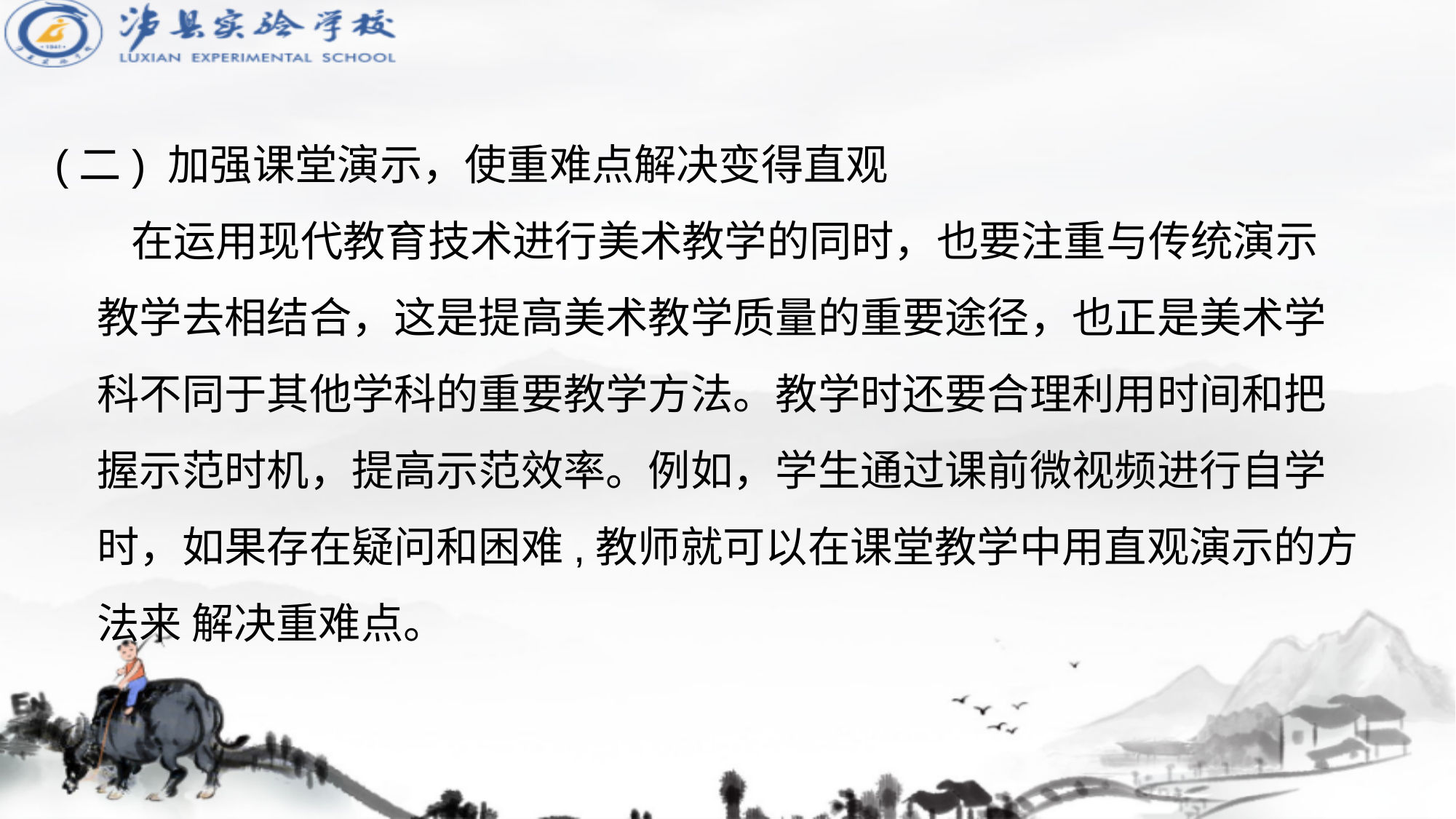

(二) 加强课堂演示，使重难点解决变得直观
       在运用现代教育技术进行美术教学的同时，也要注重与传统演示教学去相结合，这是提高美术教学质量的重要途径，也正是美术学科不同于其他学科的重要教学方法。教学时还要合理利用时间和把握示范时机，提高示范效率。例如，学生通过课前微视频进行自学时，如果存在疑问和困难,教师就可以在课堂教学中用直观演示的方法来 解决重难点。